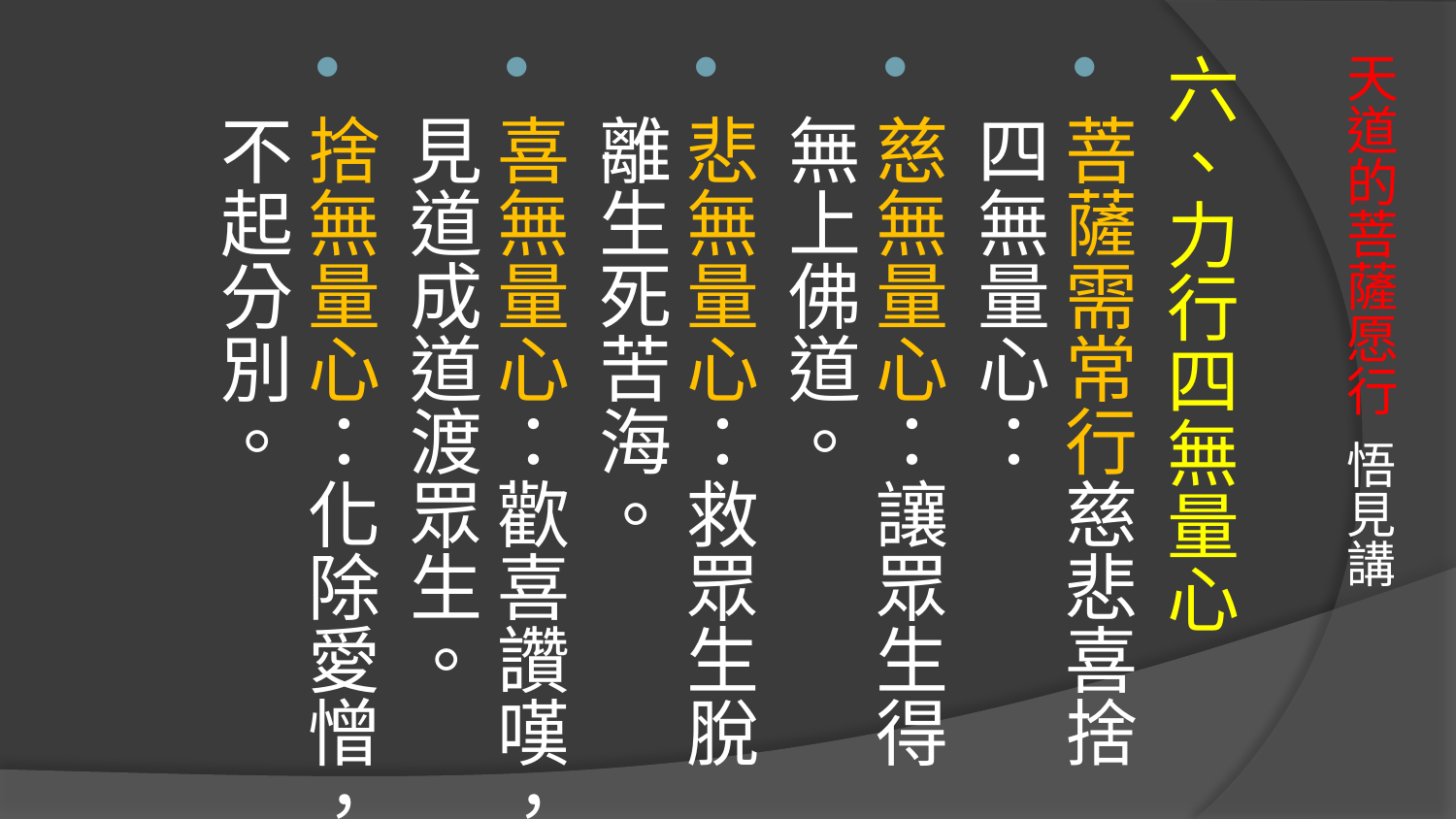

六、力行四無量心
菩薩需常行慈悲喜捨四無量心：
慈無量心：讓眾生得無上佛道。
悲無量心：救眾生脫離生死苦海。
喜無量心：歡喜讚嘆，見道成道渡眾生。
捨無量心：化除愛憎，不起分別。

# 天道的菩薩愿行  悟見講